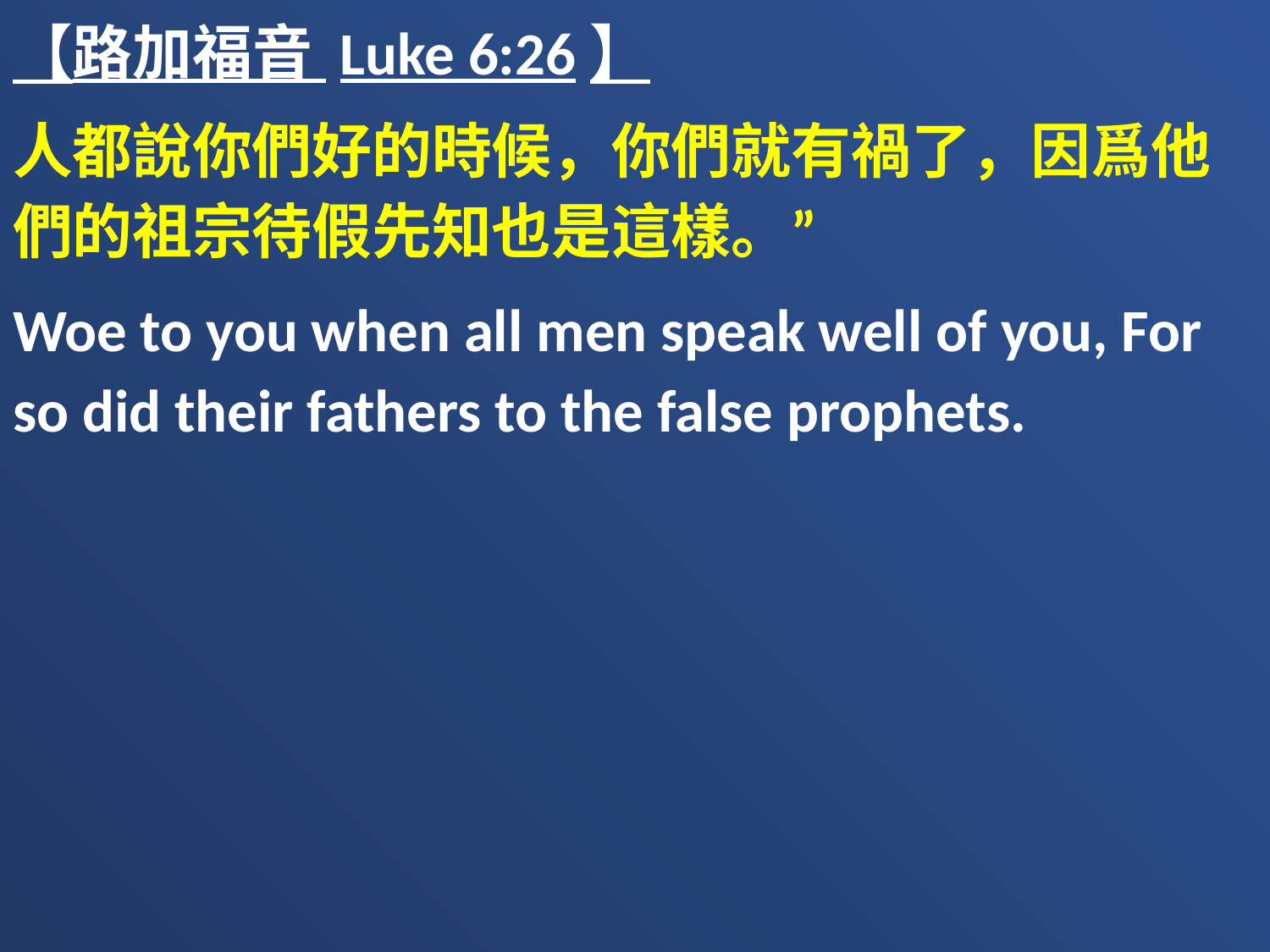

【路加福音 Luke 6:26】
人都說你們好的時候，你們就有禍了，因爲他們的祖宗待假先知也是這樣。”
Woe to you when all men speak well of you, For so did their fathers to the false prophets.